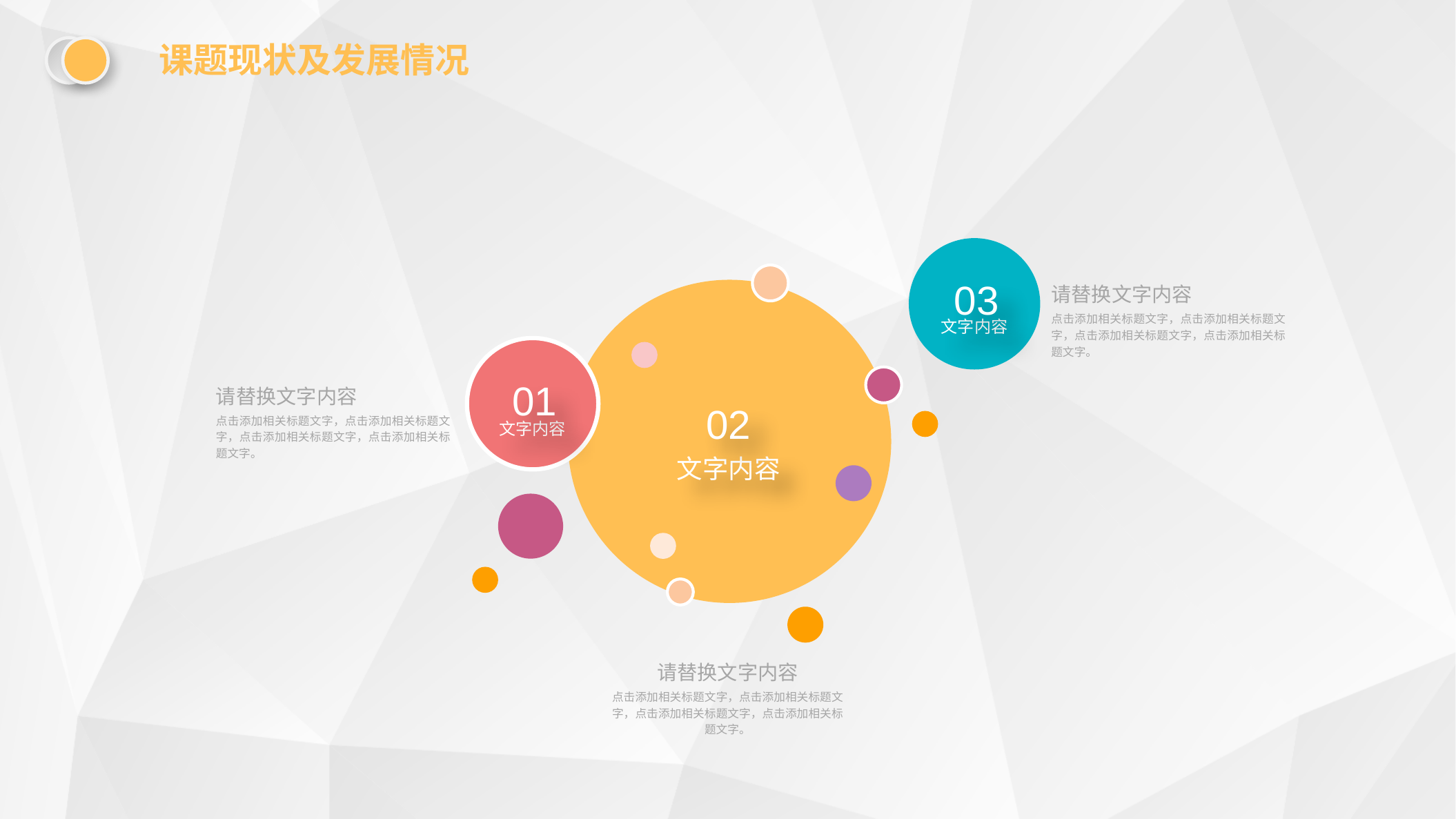

课题现状及发展情况

03
请替换文字内容
点击添加相关标题文字，点击添加相关标题文字，点击添加相关标题文字，点击添加相关标题文字。
文字内容
01
请替换文字内容
02
点击添加相关标题文字，点击添加相关标题文字，点击添加相关标题文字，点击添加相关标题文字。
文字内容
文字内容
请替换文字内容
点击添加相关标题文字，点击添加相关标题文字，点击添加相关标题文字，点击添加相关标题文字。